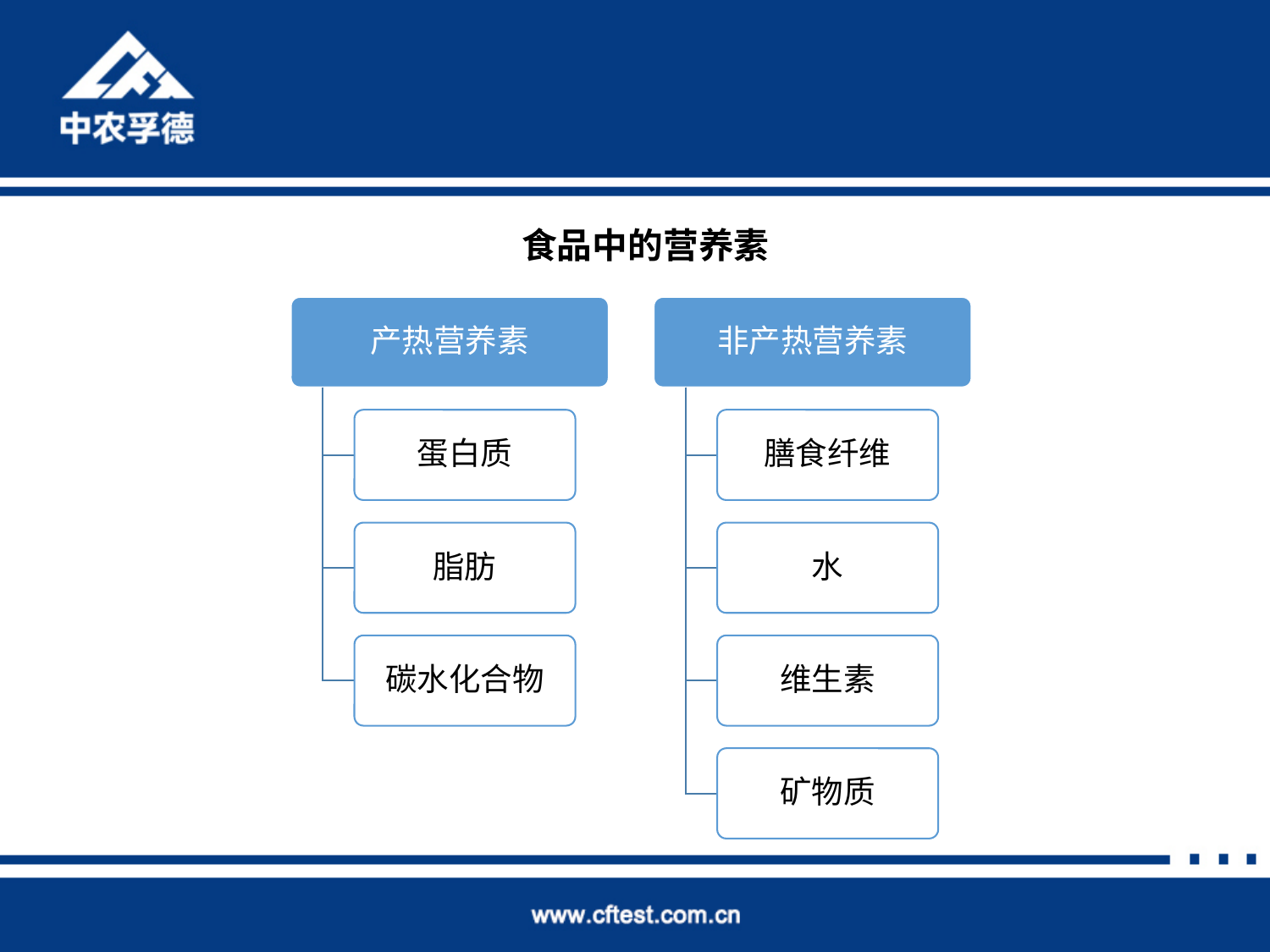

食品中的营养素
产热营养素
蛋白质
脂肪
碳水化合物
非产热营养素
膳食纤维
水
维生素
矿物质